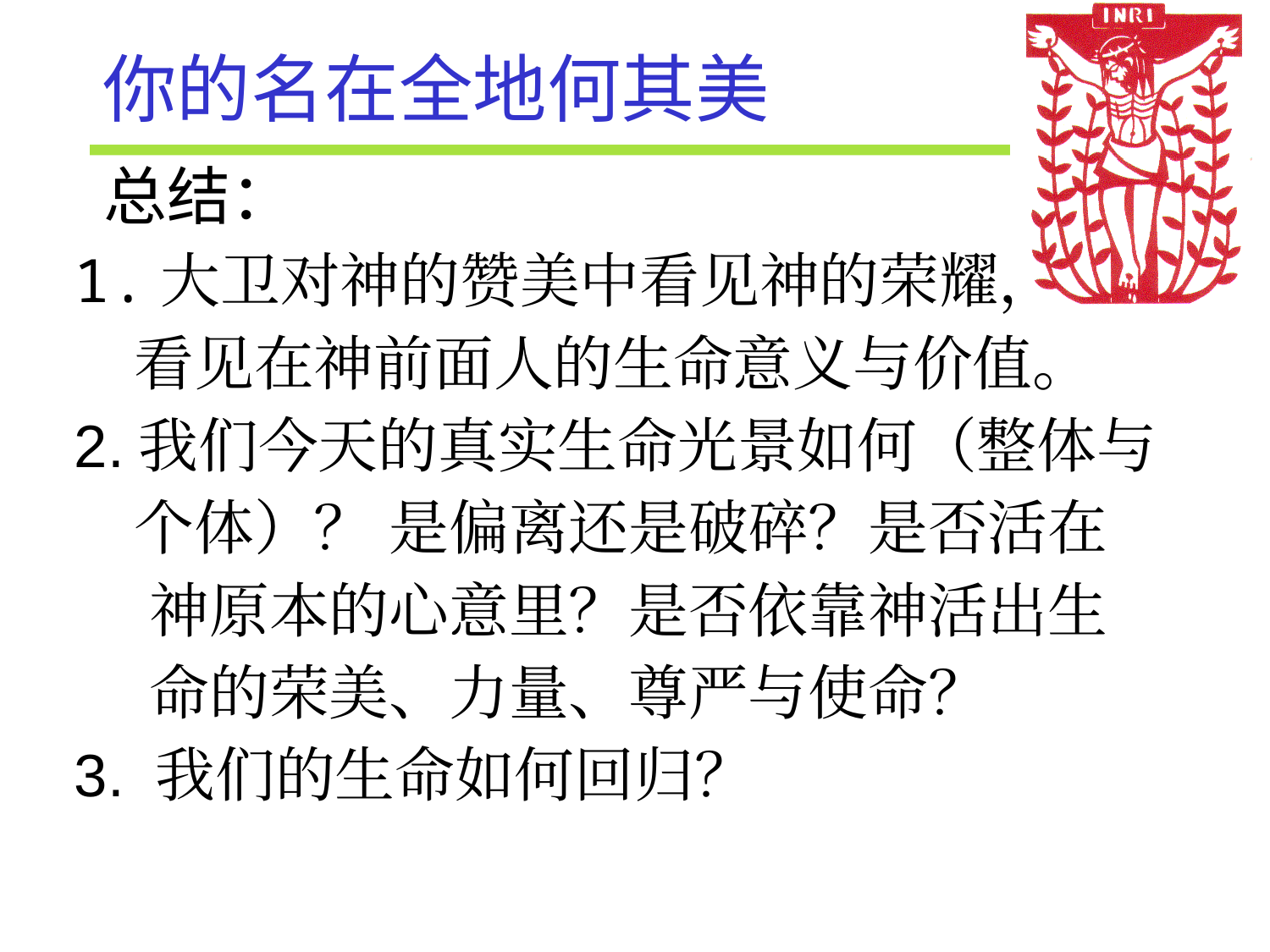

# 你的名在全地何其美
 总结：
1.大卫对神的赞美中看见神的荣耀，
   看见在神前面人的生命意义与价值。
2.我们今天的真实生命光景如何（整体与
   个体）？ 是偏离还是破碎？是否活在
    神原本的心意里？是否依靠神活出生
    命的荣美、力量、尊严与使命？
3. 我们的生命如何回归？